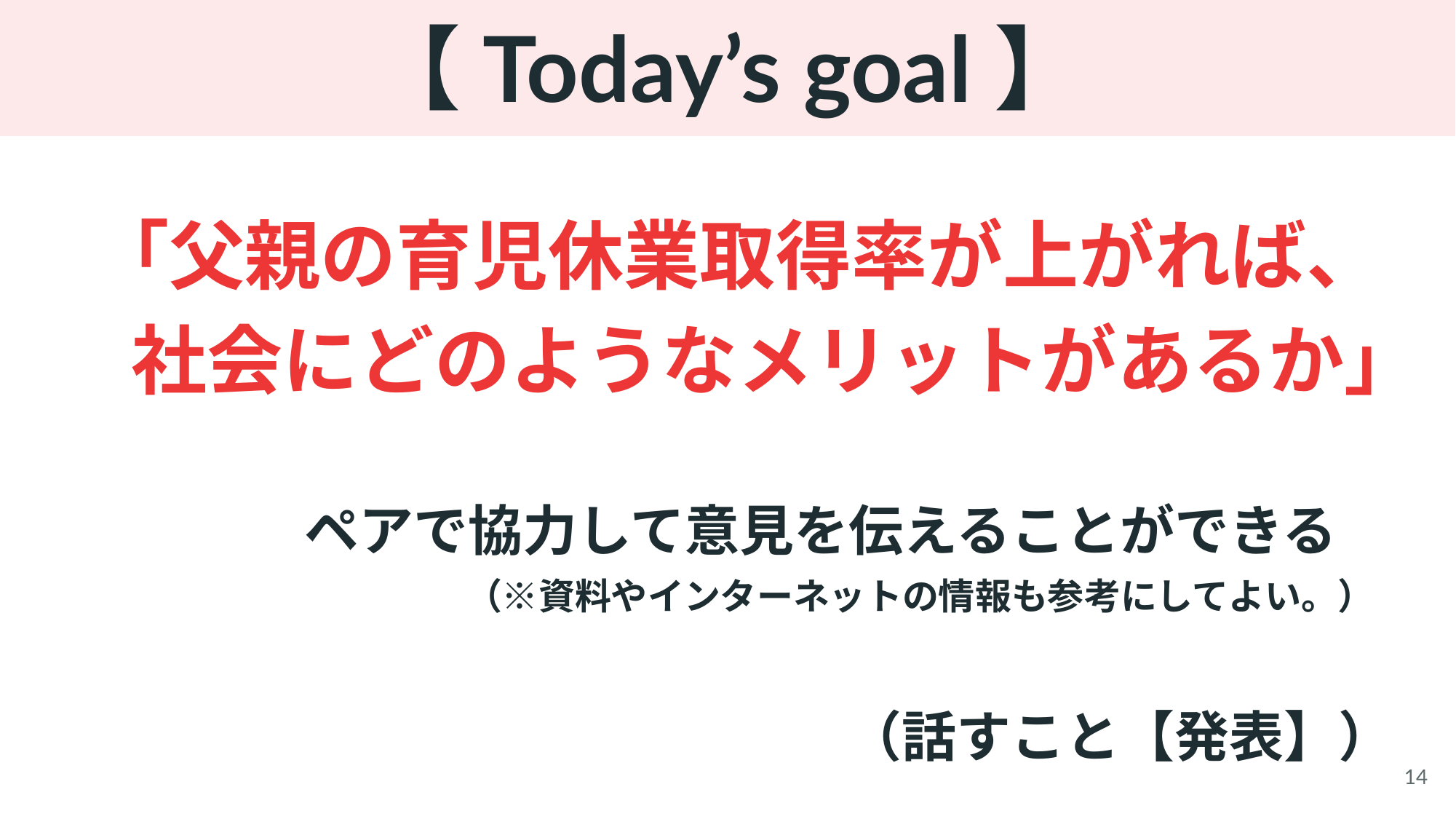

【Today’s goal】
「父親の育児休業取得率が上がれば、
　社会にどのようなメリットがあるか」

  　　ペアで協力して意見を伝えることができる
　　　　　　　　　　（※資料やインターネットの情報も参考にしてよい。）

　　　　　　　　　　　　　　（話すこと【発表】）
14